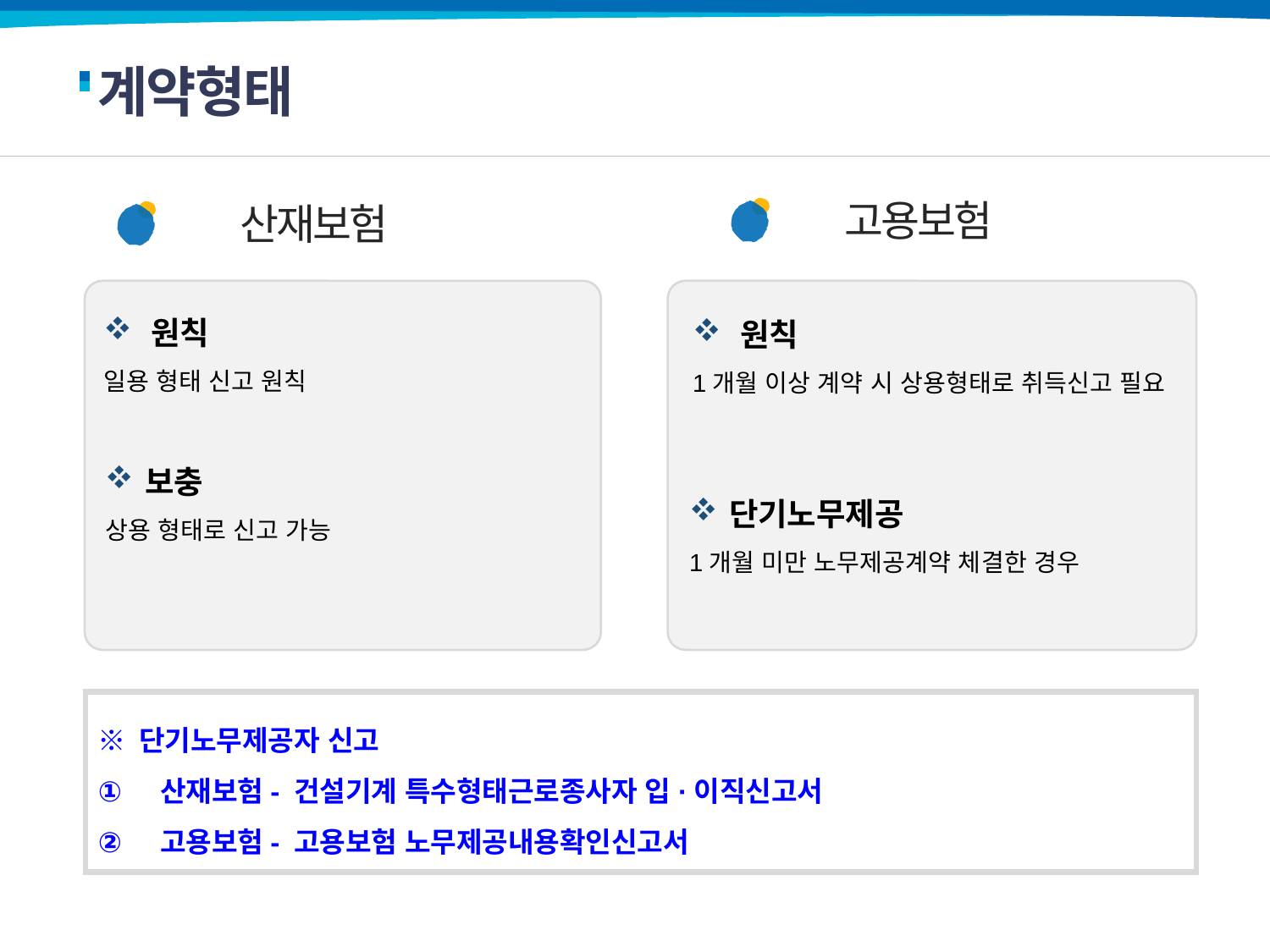

계약형태

     고용보험

      산재보험

원칙
일용 형태 신고 원칙

원칙
1개월 이상 계약 시 상용형태로 취득신고 필요
보충
상용 형태로 신고 가능
2019년도 소속기관 부패방지 시책평가(감사실)
단기노무제공
1개월 미만 노무제공계약 체결한 경우
※ 단기노무제공자 신고
 산재보험- 건설기계 특수형태근로종사자 입·이직신고서
 고용보험- 고용보험 노무제공내용확인신고서